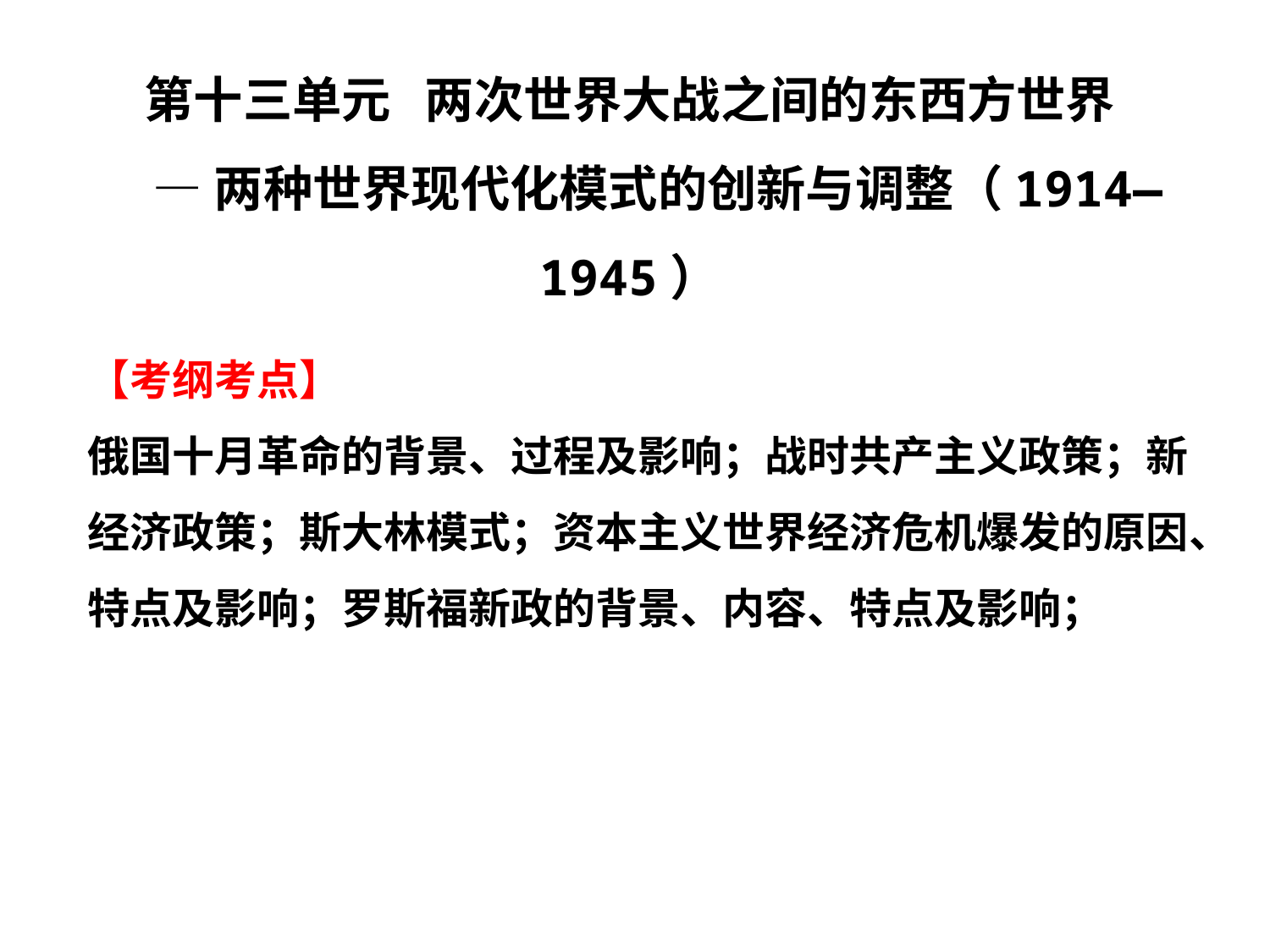

第十三单元   两次世界大战之间的东西方世界
     —两种世界现代化模式的创新与调整（1914—1945）
【考纲考点】
俄国十月革命的背景、过程及影响；战时共产主义政策；新经济政策；斯大林模式；资本主义世界经济危机爆发的原因、特点及影响；罗斯福新政的背景、内容、特点及影响；